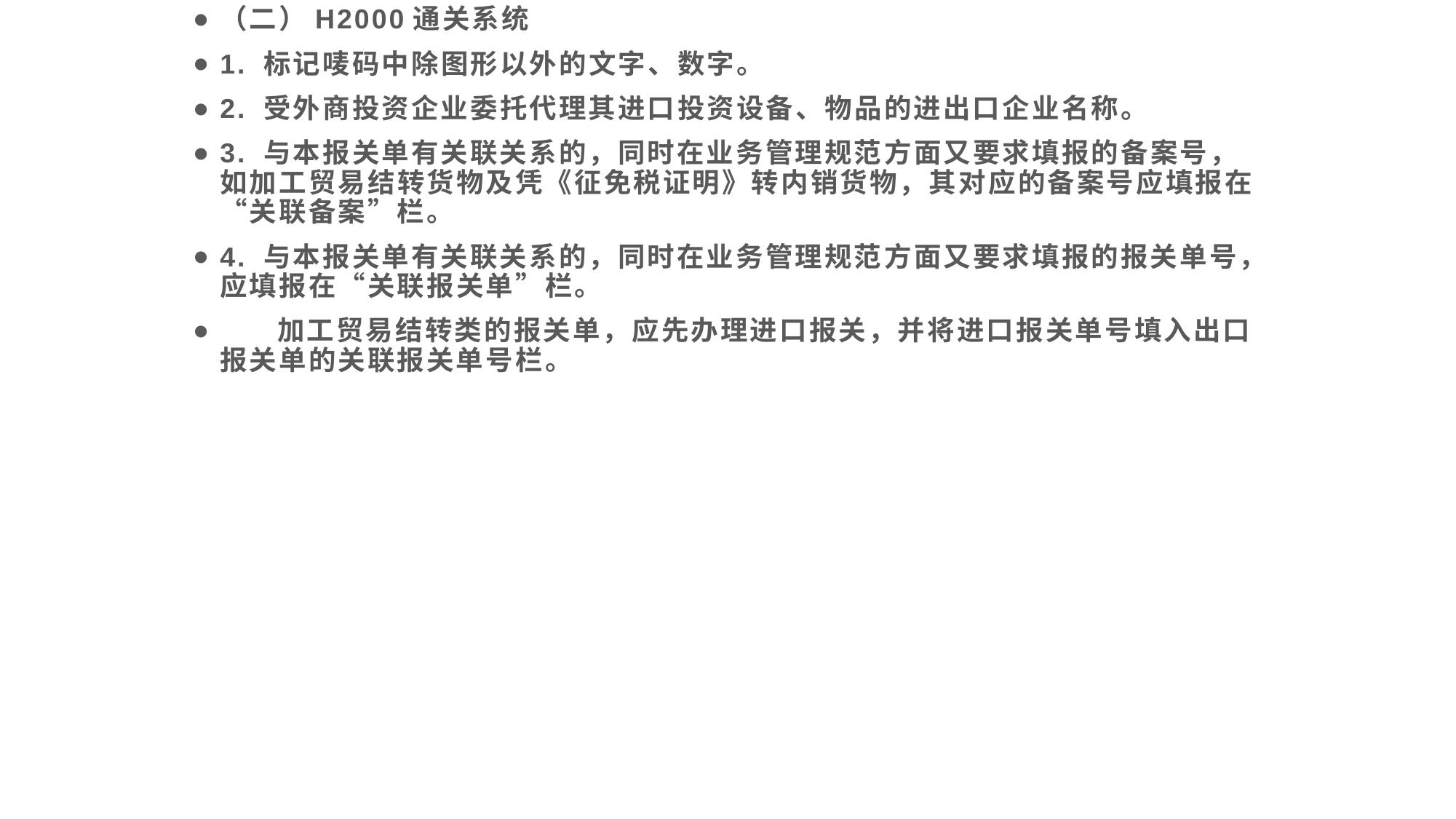

（二）H2000通关系统
1. 标记唛码中除图形以外的文字、数字。
2. 受外商投资企业委托代理其进口投资设备、物品的进出口企业名称。
3. 与本报关单有关联关系的，同时在业务管理规范方面又要求填报的备案号，如加工贸易结转货物及凭《征免税证明》转内销货物，其对应的备案号应填报在“关联备案”栏。
4. 与本报关单有关联关系的，同时在业务管理规范方面又要求填报的报关单号，应填报在“关联报关单”栏。
      加工贸易结转类的报关单，应先办理进口报关，并将进口报关单号填入出口报关单的关联报关单号栏。